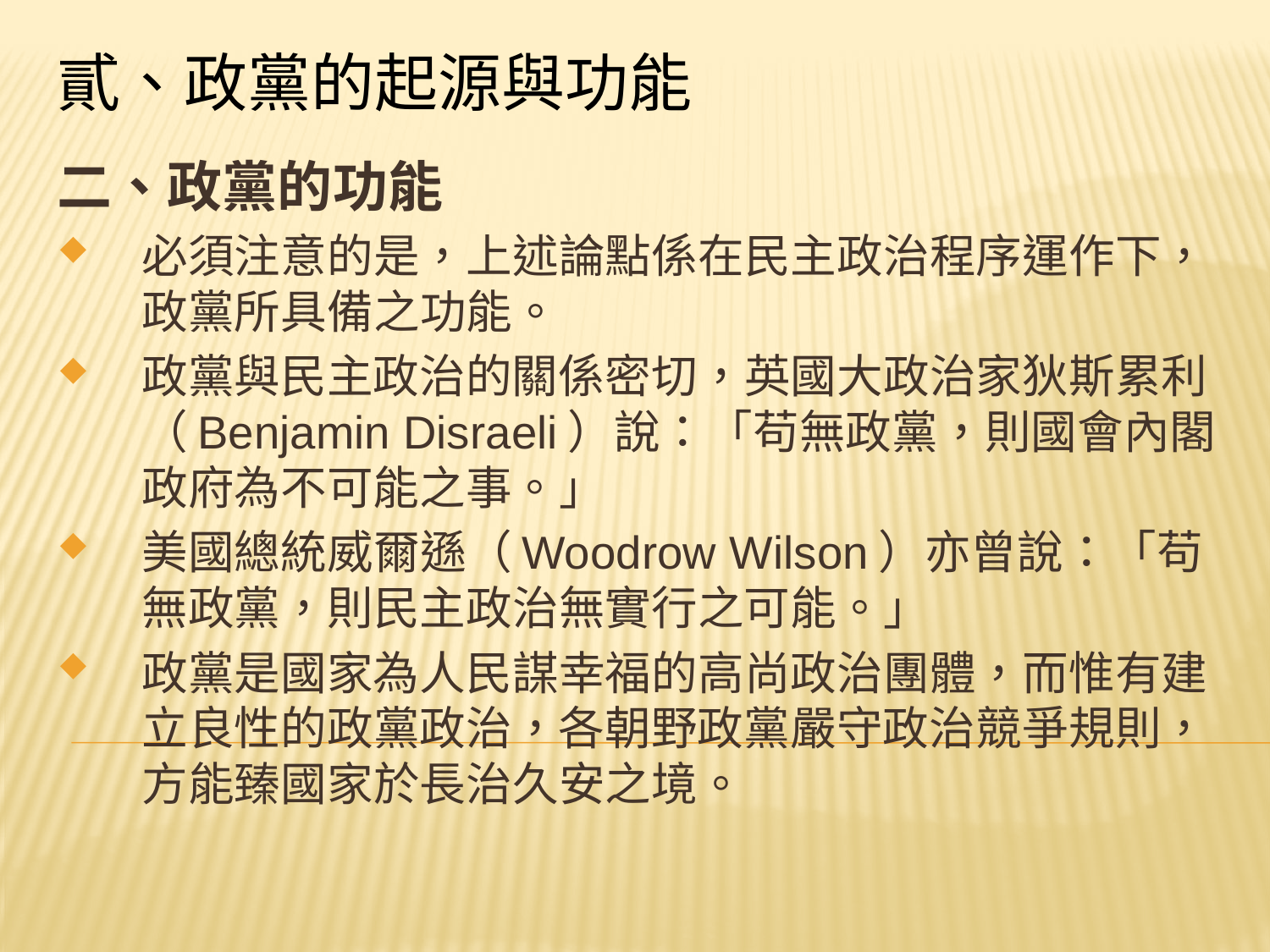

# 貳、政黨的起源與功能
二、政黨的功能
必須注意的是，上述論點係在民主政治程序運作下，政黨所具備之功能。
政黨與民主政治的關係密切，英國大政治家狄斯累利（Benjamin Disraeli）說：「苟無政黨，則國會內閣政府為不可能之事。」
美國總統威爾遜（Woodrow Wilson）亦曾說：「苟無政黨，則民主政治無實行之可能。」
政黨是國家為人民謀幸福的高尚政治團體，而惟有建立良性的政黨政治，各朝野政黨嚴守政治競爭規則，方能臻國家於長治久安之境。